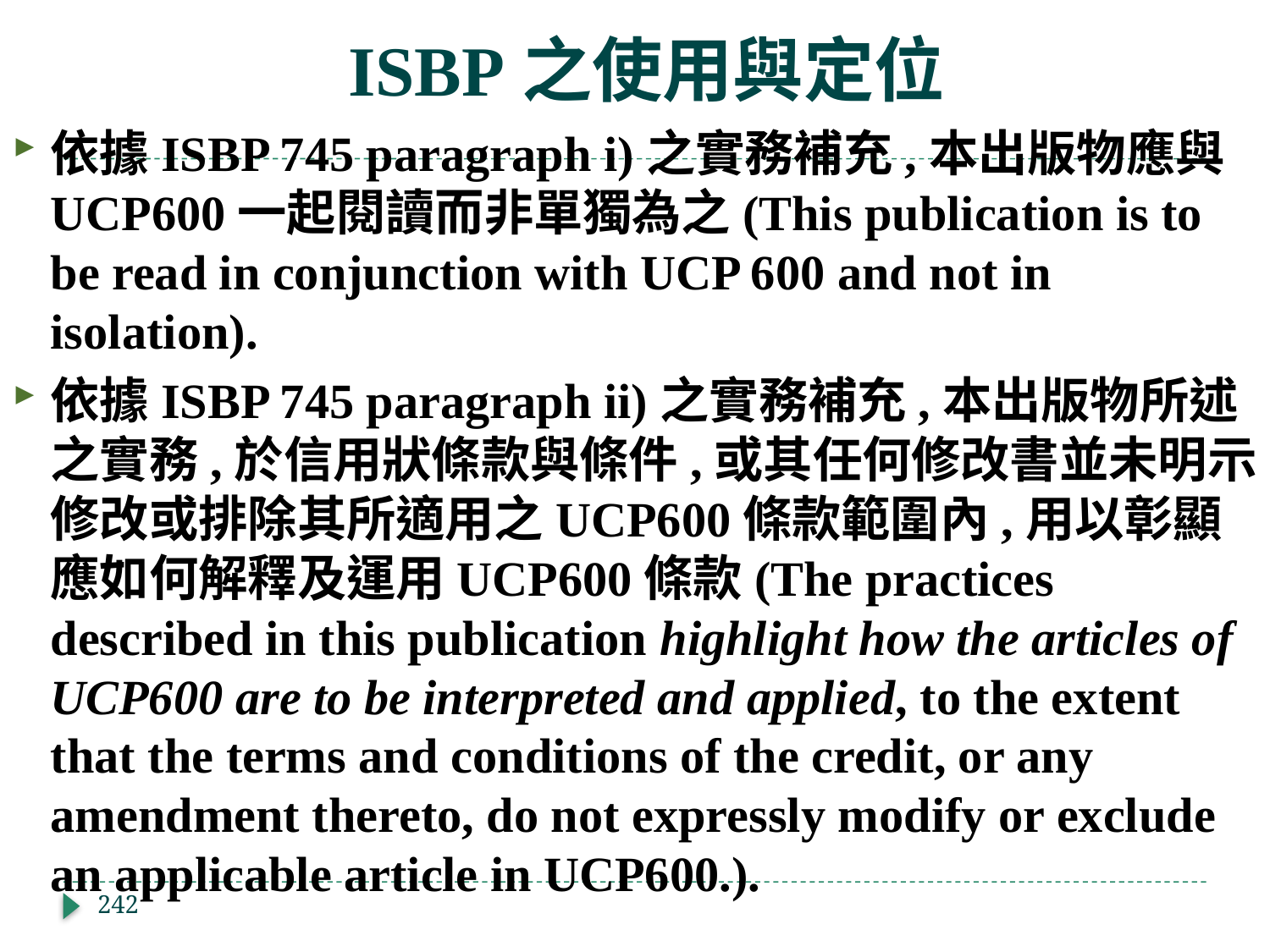

# ISBP之使用與定位
依據ISBP 745 paragraph i)之實務補充,本出版物應與UCP600一起閱讀而非單獨為之(This publication is to be read in conjunction with UCP 600 and not in isolation).
依據ISBP 745 paragraph ii)之實務補充,本出版物所述之實務,於信用狀條款與條件,或其任何修改書並未明示修改或排除其所適用之UCP600條款範圍內,用以彰顯應如何解釋及運用UCP600條款(The practices described in this publication highlight how the articles of UCP600 are to be interpreted and applied, to the extent that the terms and conditions of the credit, or any amendment thereto, do not expressly modify or exclude an applicable article in UCP600.).
242